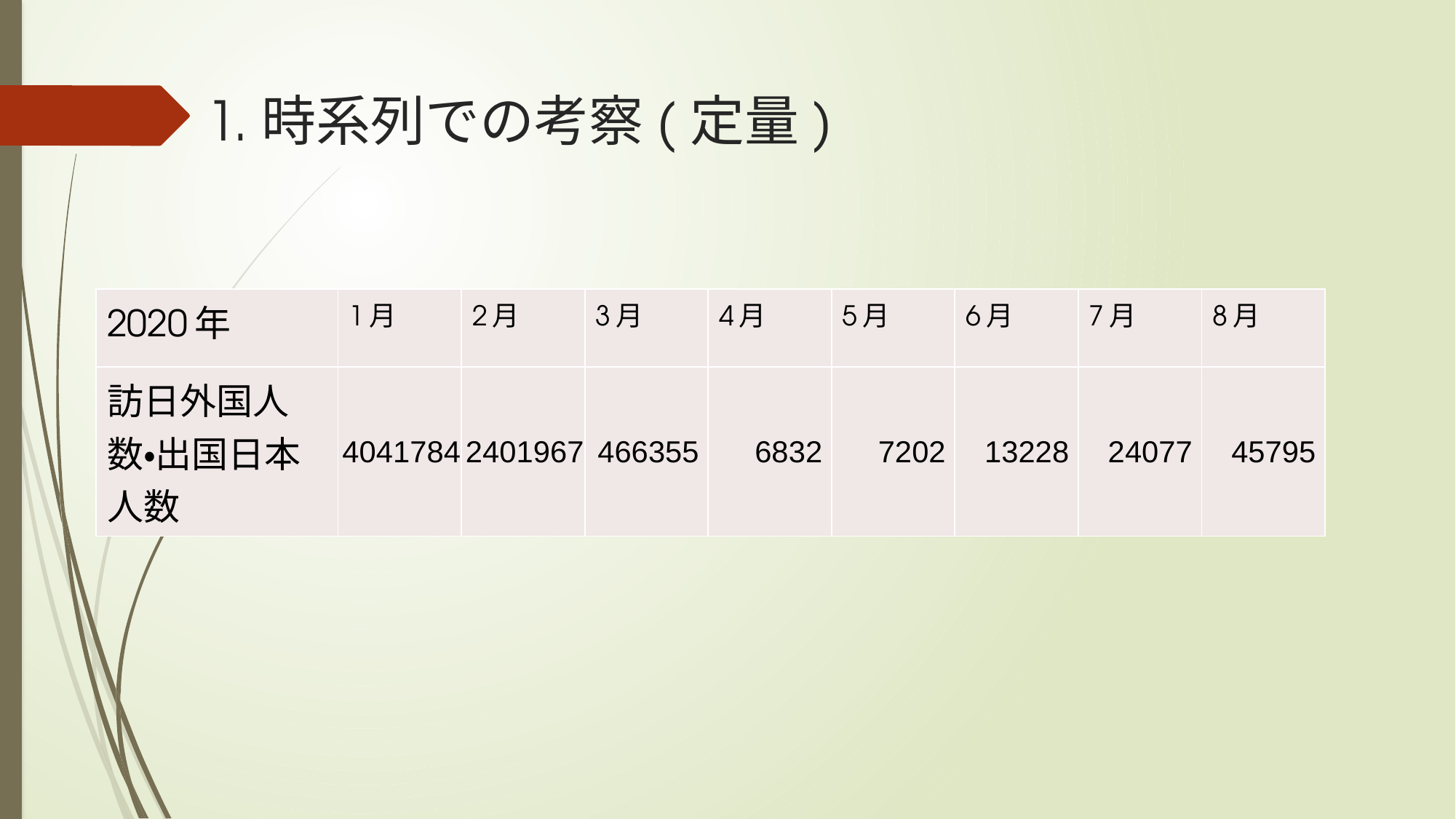

# 1.時系列での考察(定量)
| 2020年 | 1月 | 2月 | 3月 | 4月 | 5月 | 6月 | 7月 | 8月 |
| --- | --- | --- | --- | --- | --- | --- | --- | --- |
| 訪日外国人数・出国日本人数 | 4041784 | 2401967 | 466355 | 6832 | 7202 | 13228 | 24077 | 45795 |